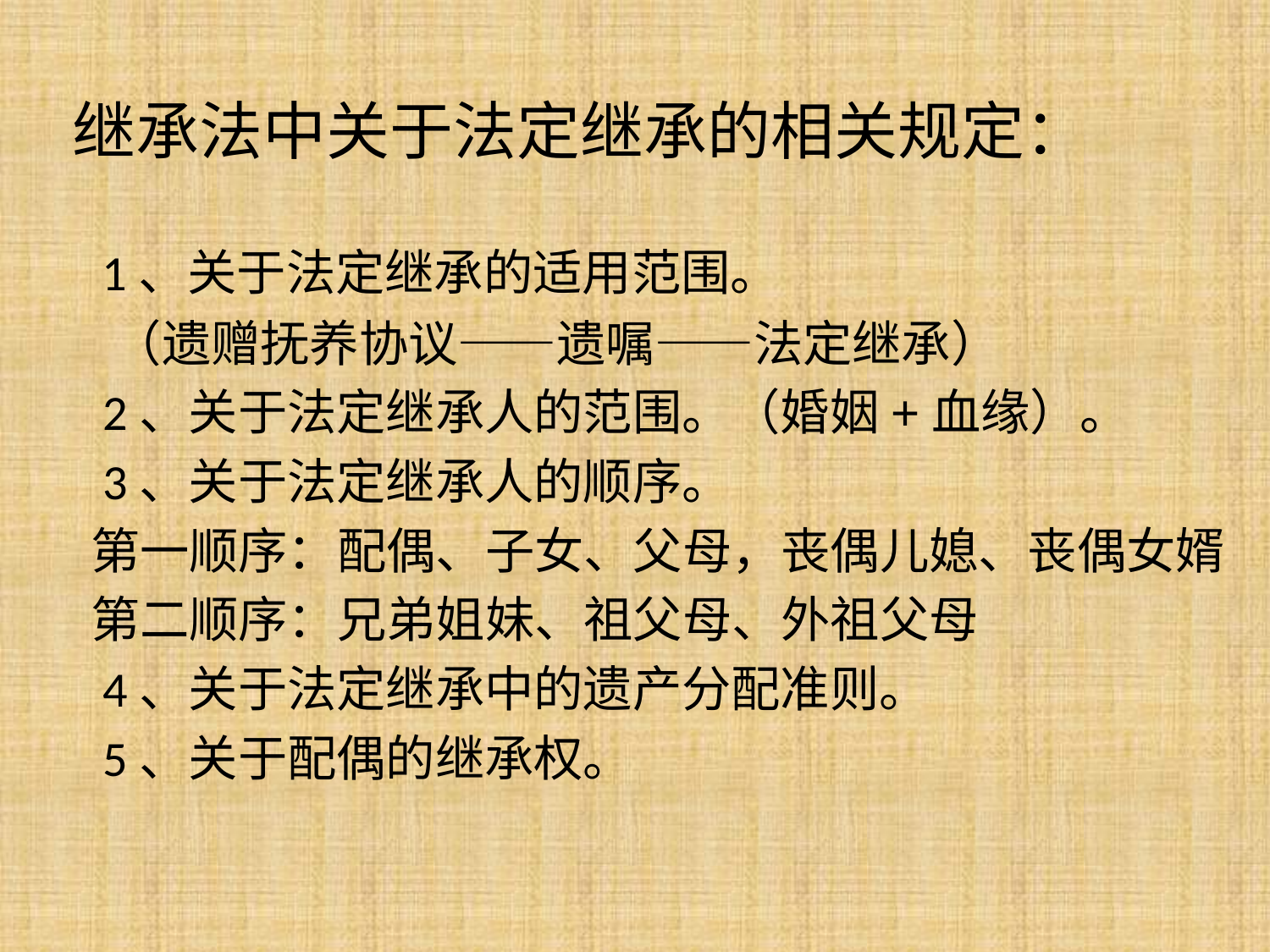

# 继承法中关于法定继承的相关规定：
       1、关于法定继承的适用范围。
        （遗赠抚养协议——遗嘱——法定继承）
        2、关于法定继承人的范围。（婚姻+血缘）。
        3、关于法定继承人的顺序。
      第一顺序：配偶、子女、父母，丧偶儿媳、丧偶女婿
      第二顺序：兄弟姐妹、祖父母、外祖父母
        4、关于法定继承中的遗产分配准则。
        5、关于配偶的继承权。